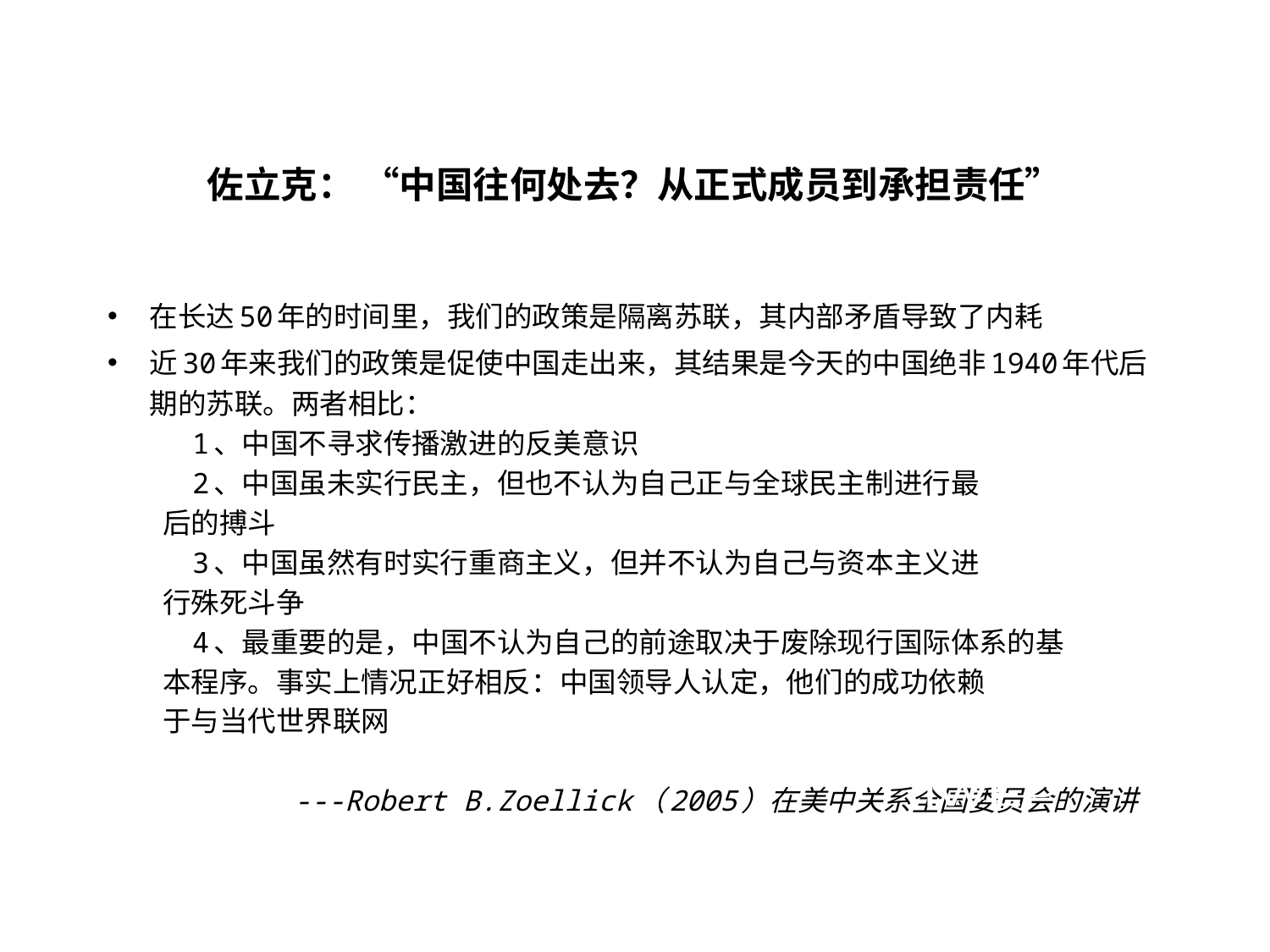

佐立克： “中国往何处去？从正式成员到承担责任”

在长达50年的时间里，我们的政策是隔离苏联，其内部矛盾导致了内耗
近30年来我们的政策是促使中国走出来，其结果是今天的中国绝非1940年代后期的苏联。两者相比：
     1、中国不寻求传播激进的反美意识
     2、中国虽未实行民主，但也不认为自己正与全球民主制进行最
        后的搏斗
     3、中国虽然有时实行重商主义，但并不认为自己与资本主义进
        行殊死斗争
     4、最重要的是，中国不认为自己的前途取决于废除现行国际体系的基
        本程序。事实上情况正好相反：中国领导人认定，他们的成功依赖
        于与当代世界联网

           ---Robert B.Zoellick（2005）在美中关系全国委员会的演讲
IWEP